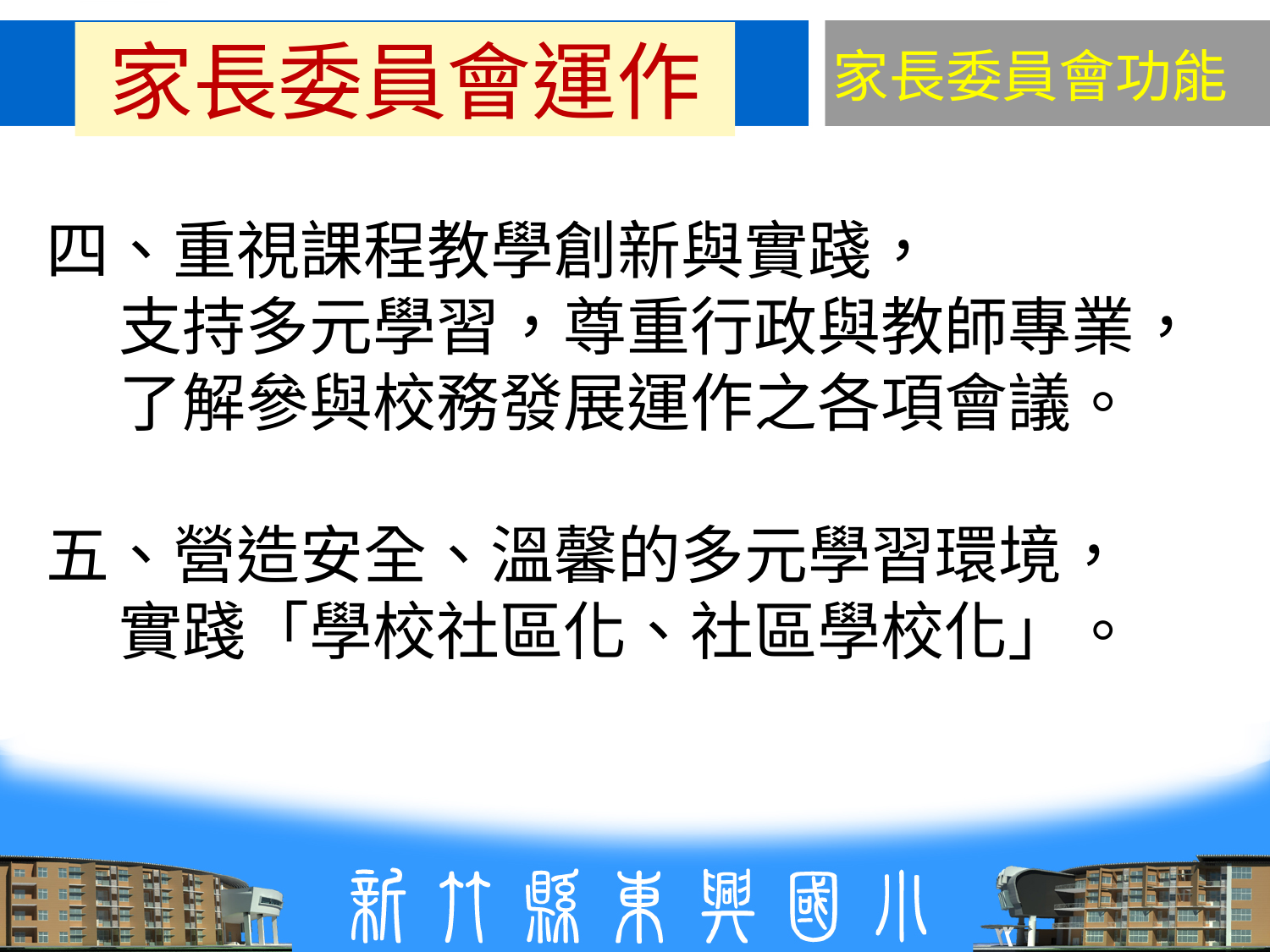

家長委員會運作
家長委員會功能
四、重視課程教學創新與實踐，
    支持多元學習，尊重行政與教師專業，
    了解參與校務發展運作之各項會議。

五、營造安全、溫馨的多元學習環境，
    實踐「學校社區化、社區學校化」。